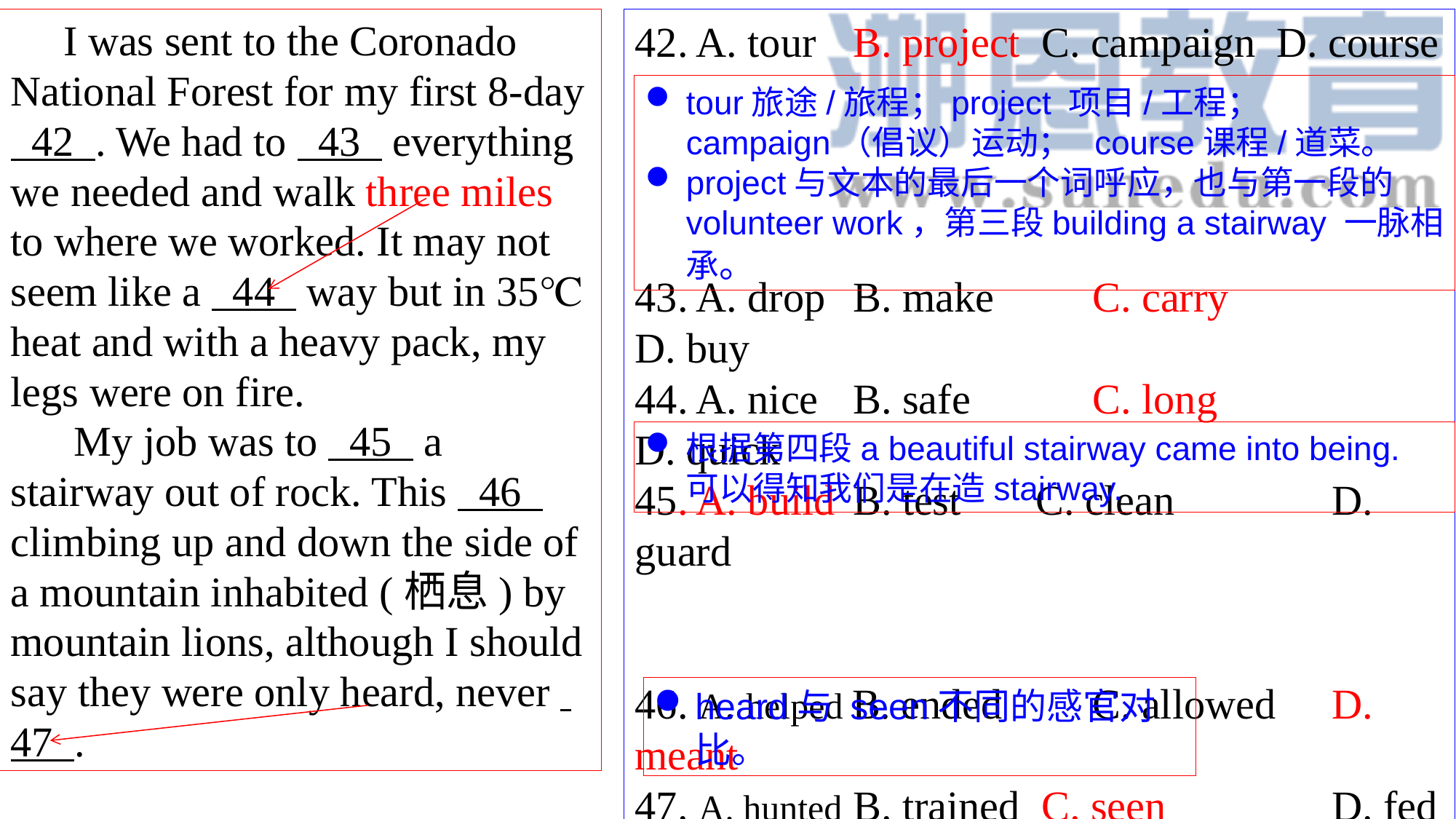

I was sent to the Coronado National Forest for my first 8-day   42  . We had to   43   everything we needed and walk three miles to where we worked. It may not seem like a   44   way but in 35℃ heat and with a heavy pack, my legs were on fire.
      My job was to   45   a stairway out of rock. This   46   climbing up and down the side of a mountain inhabited (栖息) by mountain lions, although I should say they were only heard, never   47  .
42. A. tour	B. project  C. campaign  D. course

43. A. drop	B. make 	  C. carry		    D. buy
44. A. nice	B. safe	  C. long		    D. quick
45. A. build	B. test	       C. clean		    D. guard

46. A. helped B. ended	  C. allowed	    D. meant
47. A. hunted	B. trained  C. seen		    D. fed

tour旅途/旅程；project 项目/工程；campaign（倡议）运动；  course课程/道菜。
project与文本的最后一个词呼应，也与第一段的volunteer work，第三段building a stairway 一脉相承。
根据第四段a beautiful stairway came into being. 可以得知我们是在造stairway.
heard与 seen不同的感官对比。